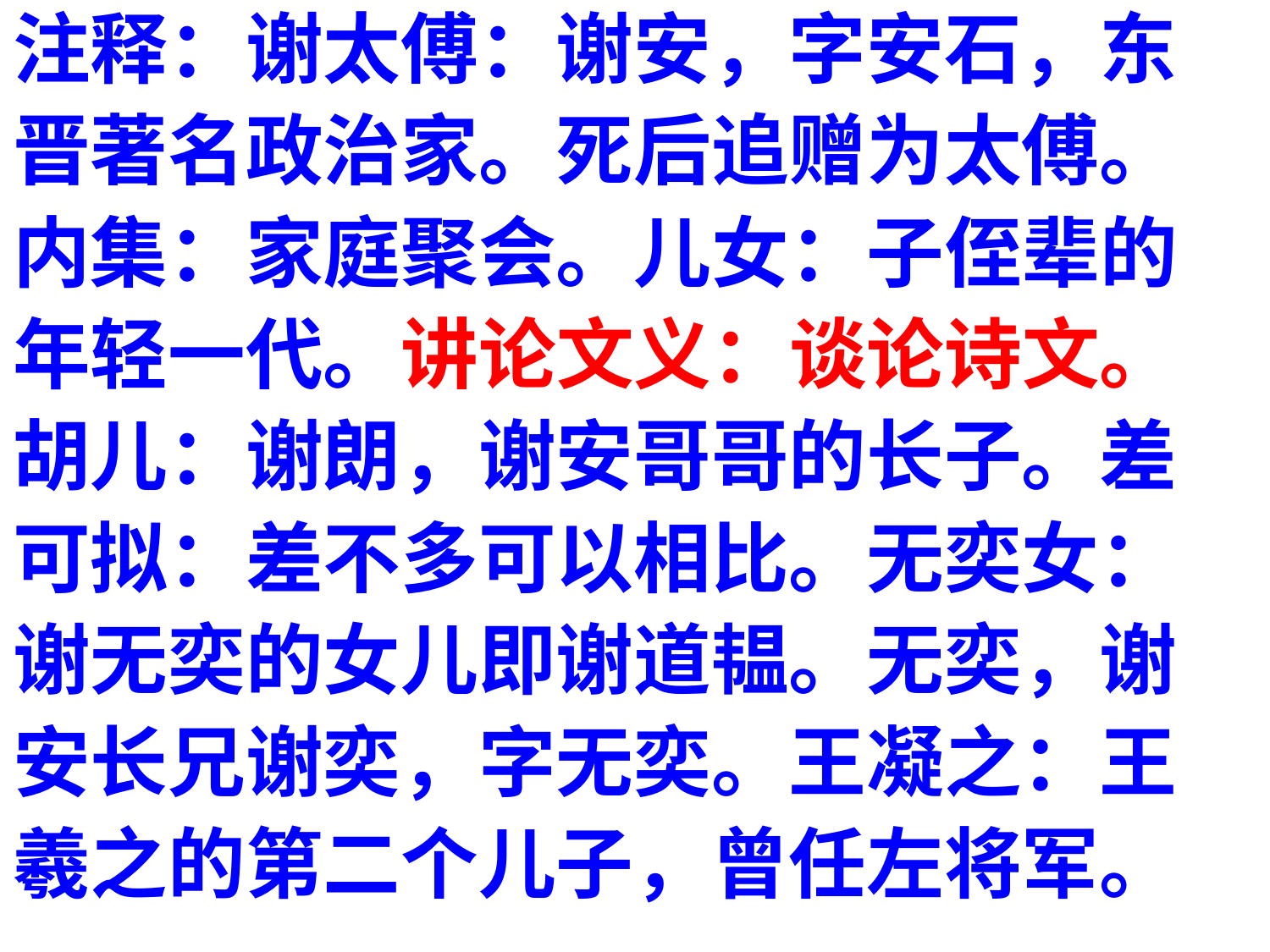

注释：谢太傅：谢安，字安石，东
晋著名政治家。死后追赠为太傅。
内集：家庭聚会。儿女：子侄辈的
年轻一代。讲论文义：谈论诗文。
胡儿：谢朗，谢安哥哥的长子。差
可拟：差不多可以相比。无奕女：
谢无奕的女儿即谢道韫。无奕，谢
安长兄谢奕，字无奕。王凝之：王
羲之的第二个儿子，曾任左将军。